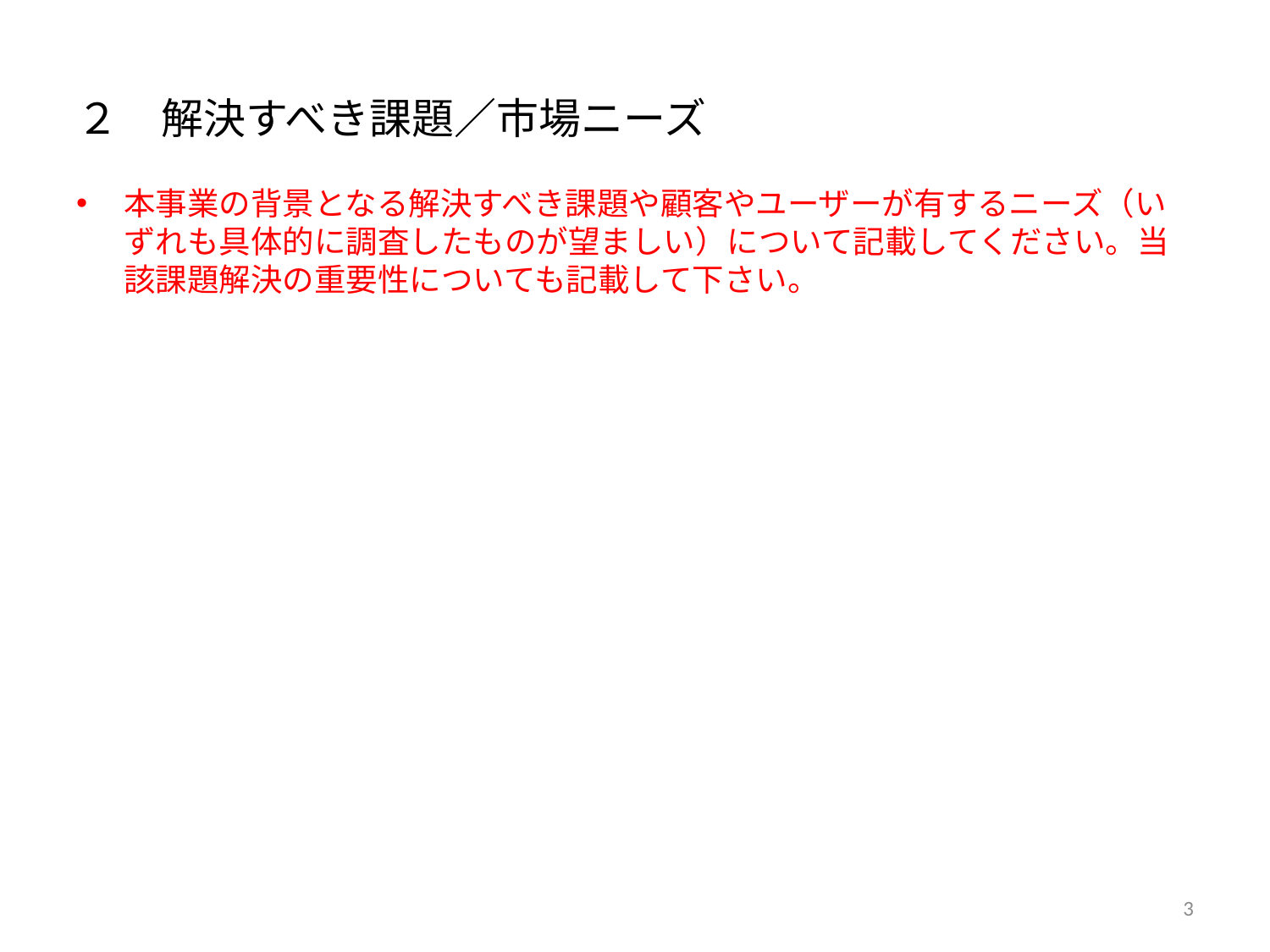

# ２　解決すべき課題／市場ニーズ
本事業の背景となる解決すべき課題や顧客やユーザーが有するニーズ（いずれも具体的に調査したものが望ましい）について記載してください。当該課題解決の重要性についても記載して下さい。
3